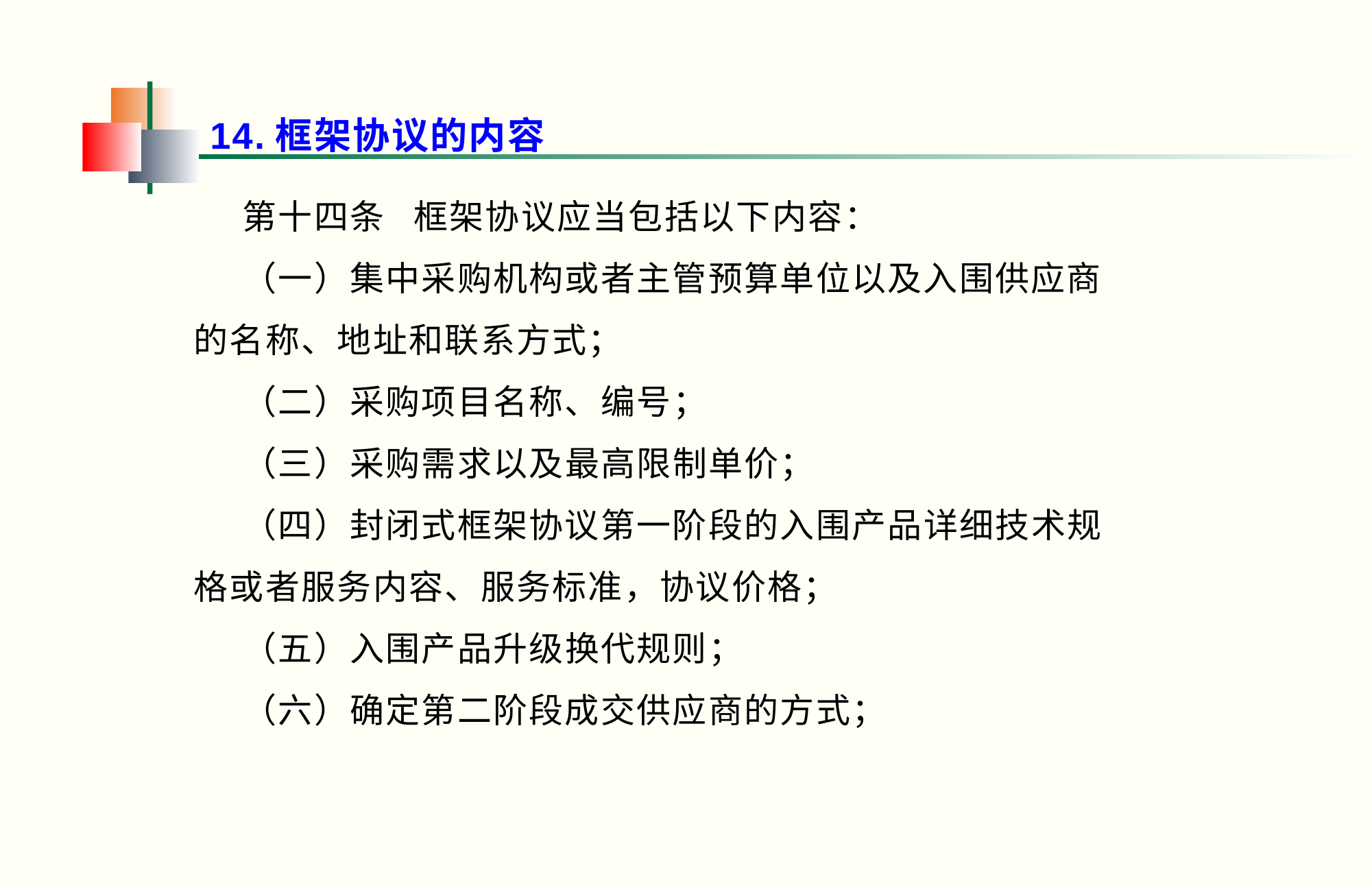

14.框架协议的内容
第十四条   框架协议应当包括以下内容：
（一）集中采购机构或者主管预算单位以及入围供应商的名称、地址和联系方式；
（二）采购项目名称、编号；
（三）采购需求以及最高限制单价；
（四）封闭式框架协议第一阶段的入围产品详细技术规格或者服务内容、服务标准，协议价格；
（五）入围产品升级换代规则；
（六）确定第二阶段成交供应商的方式；